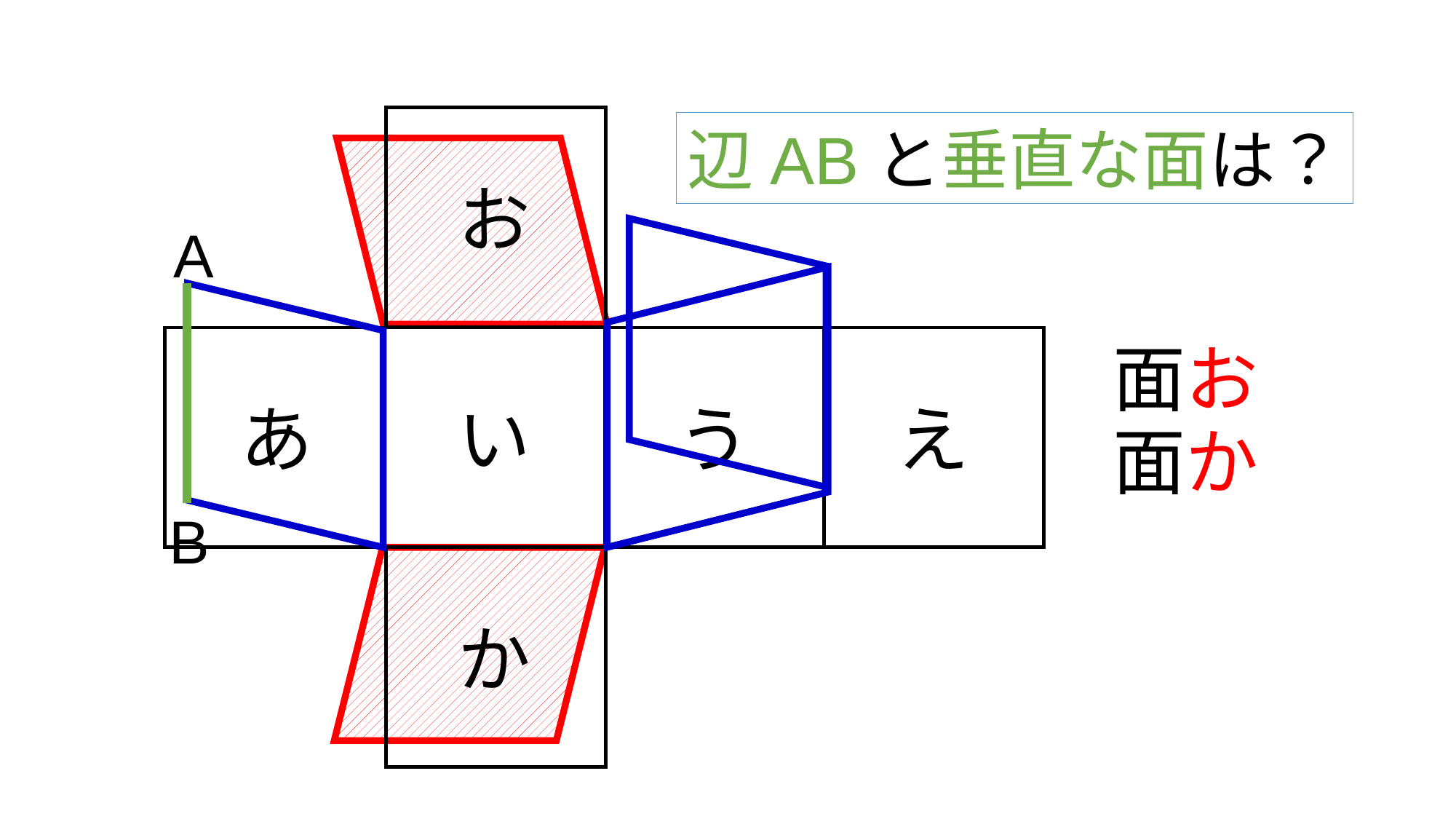

辺ABと垂直な面は？

お
A

面お

あ
い
う
え
面か
B

か